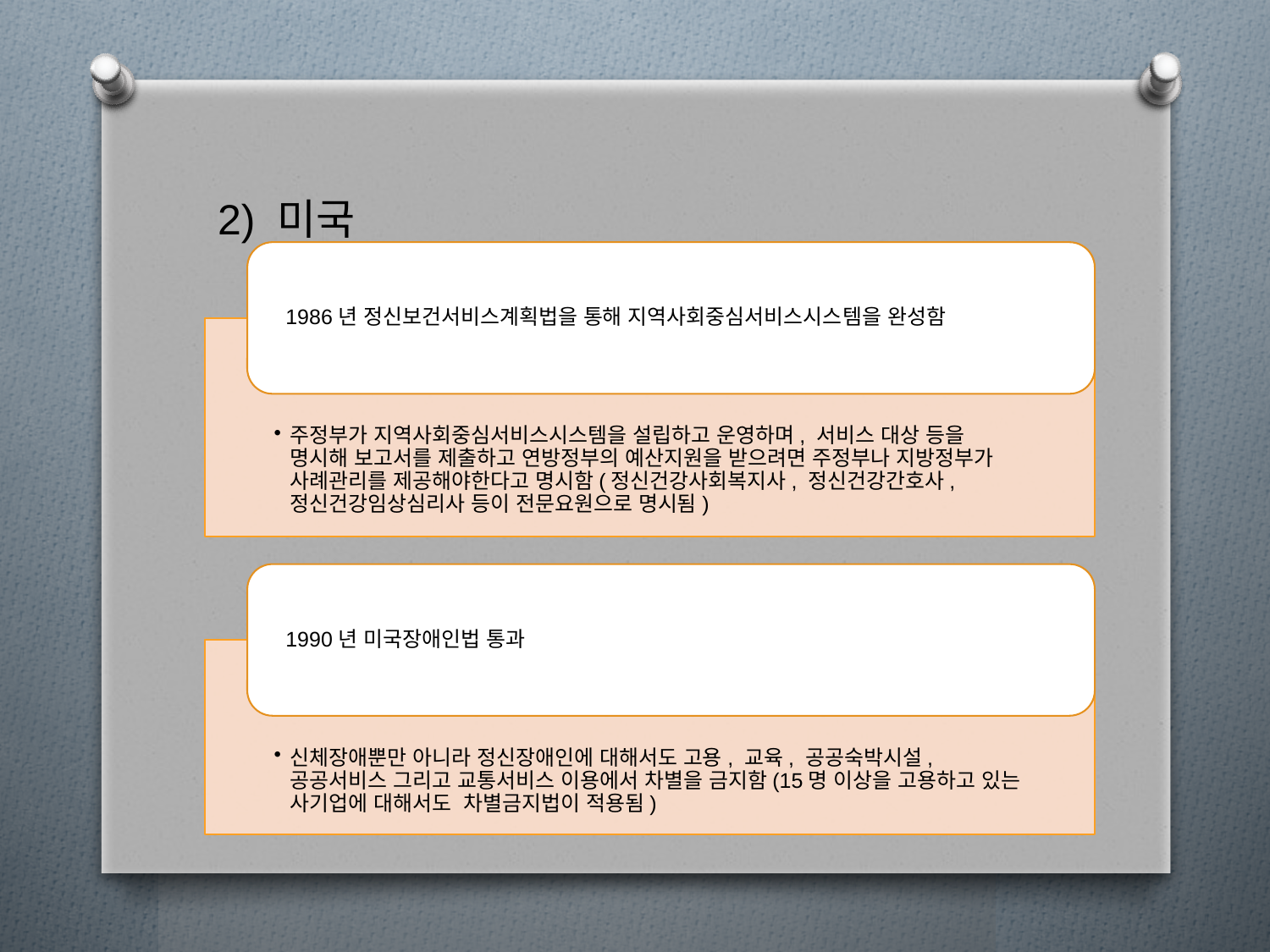

#
2) 미국

주정부가 지역사회중심서비스시스템을 설립하고 운영하며, 서비스 대상 등을 명시해 보고서를 제출하고 연방정부의 예산지원을 받으려면 주정부나 지방정부가 사례관리를 제공해야한다고 명시함(정신건강사회복지사, 정신건강간호사, 정신건강임상심리사 등이 전문요원으로 명시됨)
1986년 정신보건서비스계획법을 통해 지역사회중심서비스시스템을 완성함
신체장애뿐만 아니라 정신장애인에 대해서도 고용, 교육, 공공숙박시설, 공공서비스 그리고 교통서비스 이용에서 차별을 금지함(15명 이상을 고용하고 있는 사기업에 대해서도  차별금지법이 적용됨)
1990년 미국장애인법 통과